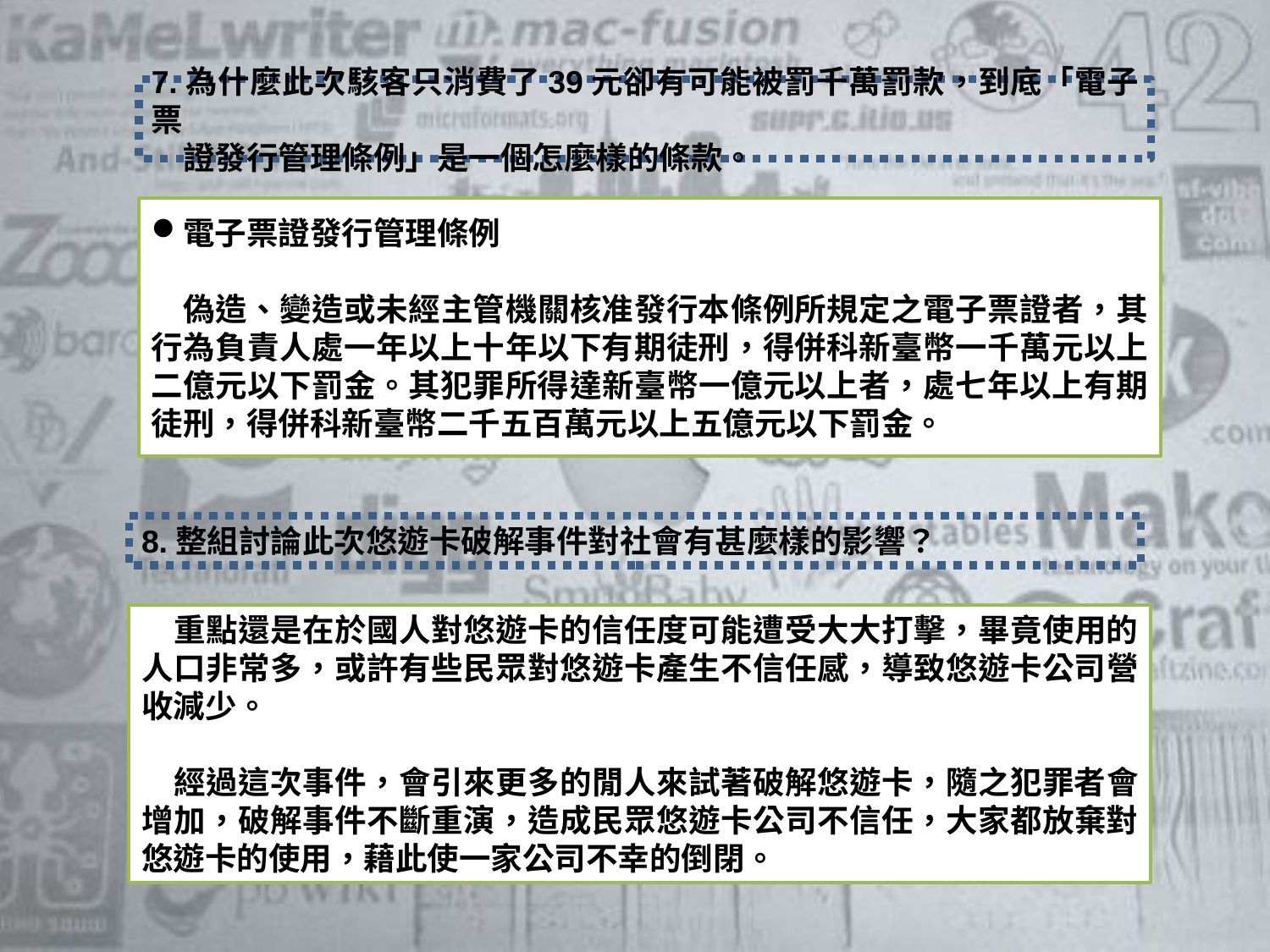

7.為什麼此次駭客只消費了39元卻有可能被罰千萬罰款，到底「電子票
　證發行管理條例」是一個怎麼樣的條款。

電子票證發行管理條例

　偽造、變造或未經主管機關核准發行本條例所規定之電子票證者，其行為負責人處一年以上十年以下有期徒刑，得併科新臺幣一千萬元以上二億元以下罰金。其犯罪所得達新臺幣一億元以上者，處七年以上有期徒刑，得併科新臺幣二千五百萬元以上五億元以下罰金。

8.整組討論此次悠遊卡破解事件對社會有甚麼樣的影響？

　重點還是在於國人對悠遊卡的信任度可能遭受大大打擊，畢竟使用的人口非常多，或許有些民眾對悠遊卡產生不信任感，導致悠遊卡公司營收減少。

　經過這次事件，會引來更多的閒人來試著破解悠遊卡，隨之犯罪者會增加，破解事件不斷重演，造成民眾悠遊卡公司不信任，大家都放棄對悠遊卡的使用，藉此使一家公司不幸的倒閉。